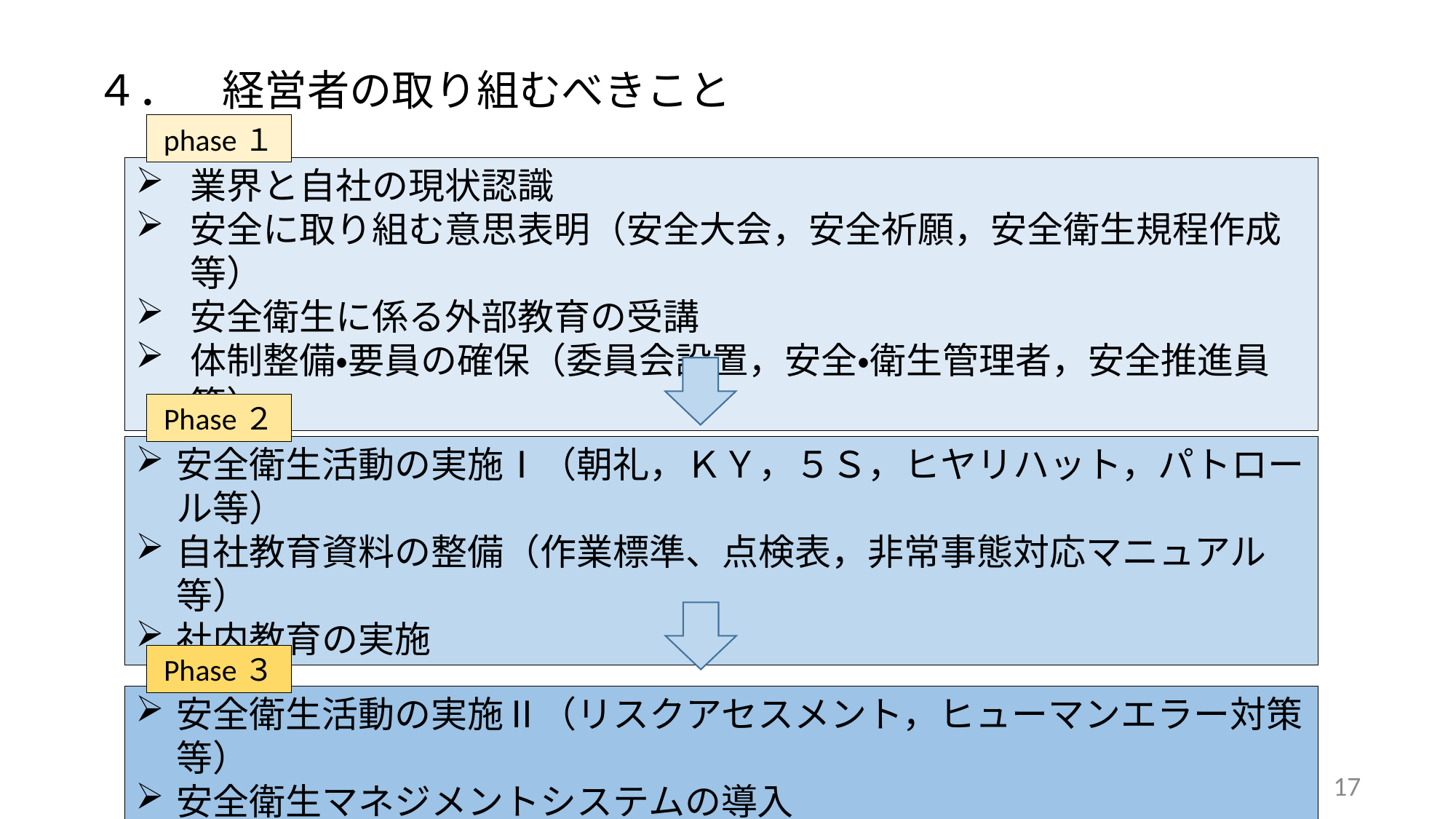

４．　経営者の取り組むべきこと
phase１
業界と自社の現状認識
安全に取り組む意思表明（安全大会，安全祈願，安全衛生規程作成等）
安全衛生に係る外部教育の受講
体制整備・要員の確保（委員会設置，安全・衛生管理者，安全推進員等）

Phase２
安全衛生活動の実施Ⅰ（朝礼，ＫＹ，５Ｓ，ヒヤリハット，パトロール等）
自社教育資料の整備（作業標準、点検表，非常事態対応マニュアル等）
社内教育の実施

Phase３
安全衛生活動の実施Ⅱ（リスクアセスメント，ヒューマンエラー対策等）
安全衛生マネジメントシステムの導入
17